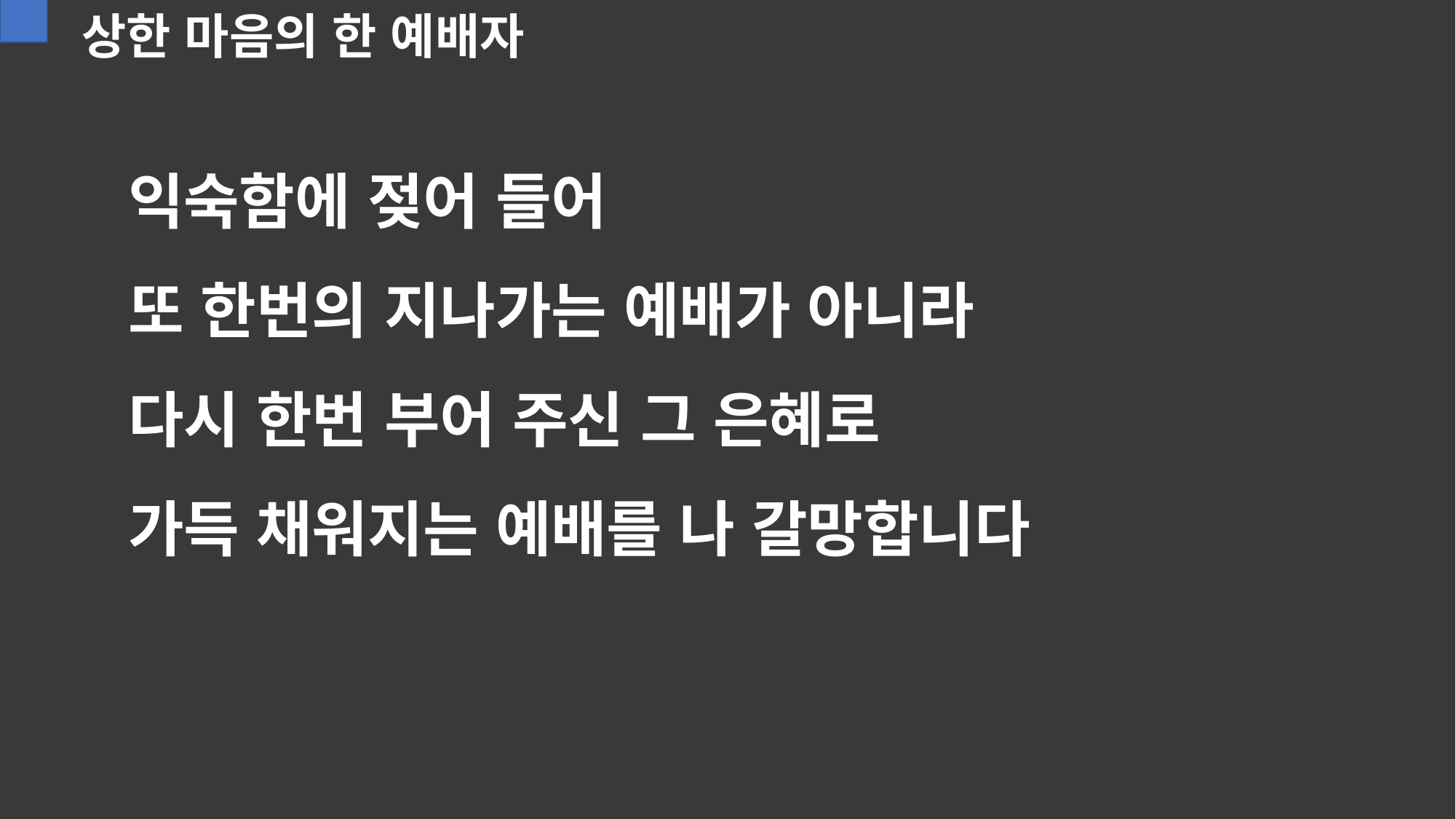

상한 마음의 한 예배자

익숙함에 젖어 들어
또 한번의 지나가는 예배가 아니라
다시 한번 부어 주신 그 은혜로
가득 채워지는 예배를 나 갈망합니다